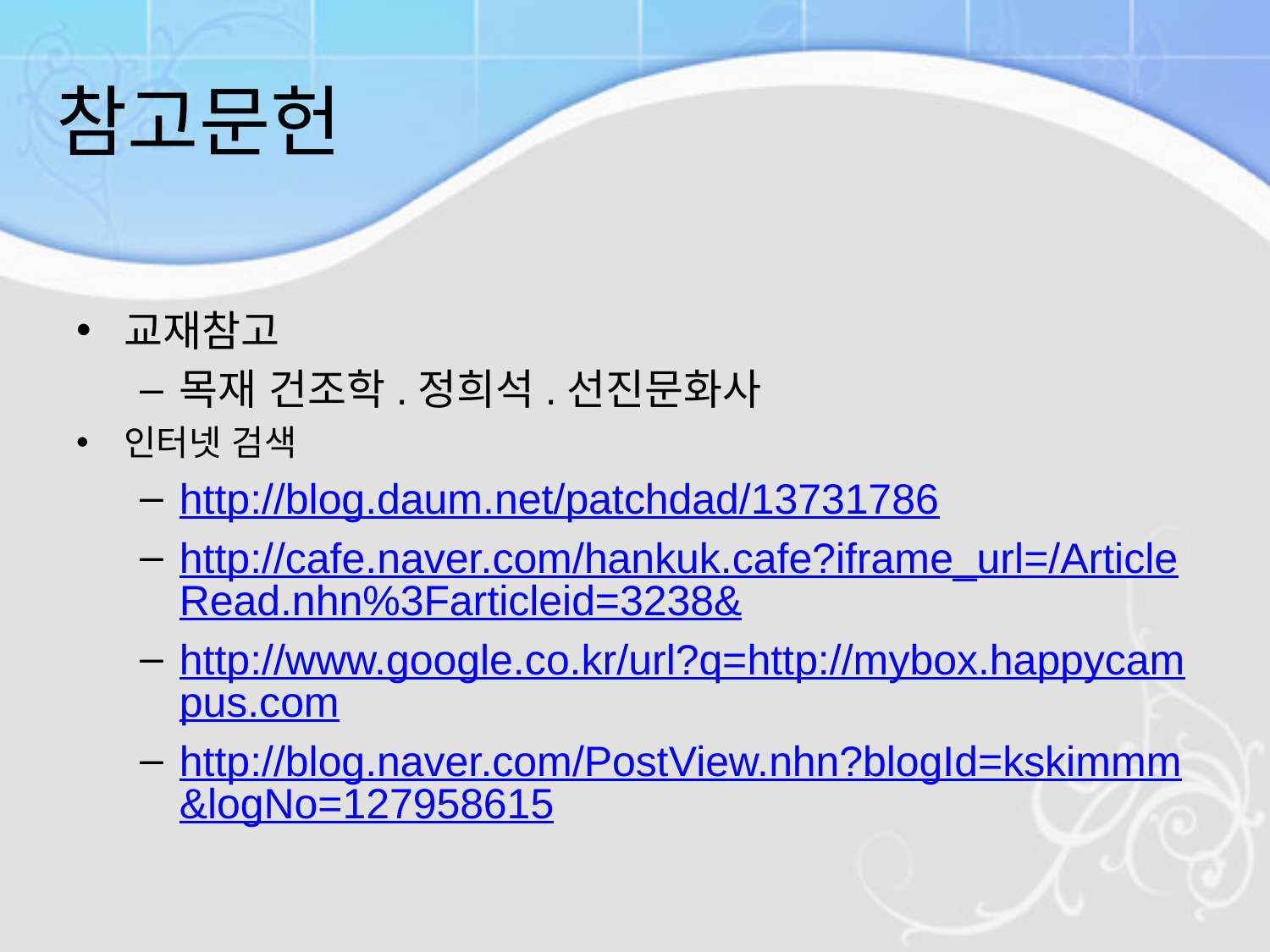

참고문헌
교재참고
목재 건조학.정희석.선진문화사
인터넷 검색
http://blog.daum.net/patchdad/13731786
http://cafe.naver.com/hankuk.cafe?iframe_url=/ArticleRead.nhn%3Farticleid=3238&
http://www.google.co.kr/url?q=http://mybox.happycampus.com
http://blog.naver.com/PostView.nhn?blogId=kskimmm&logNo=127958615